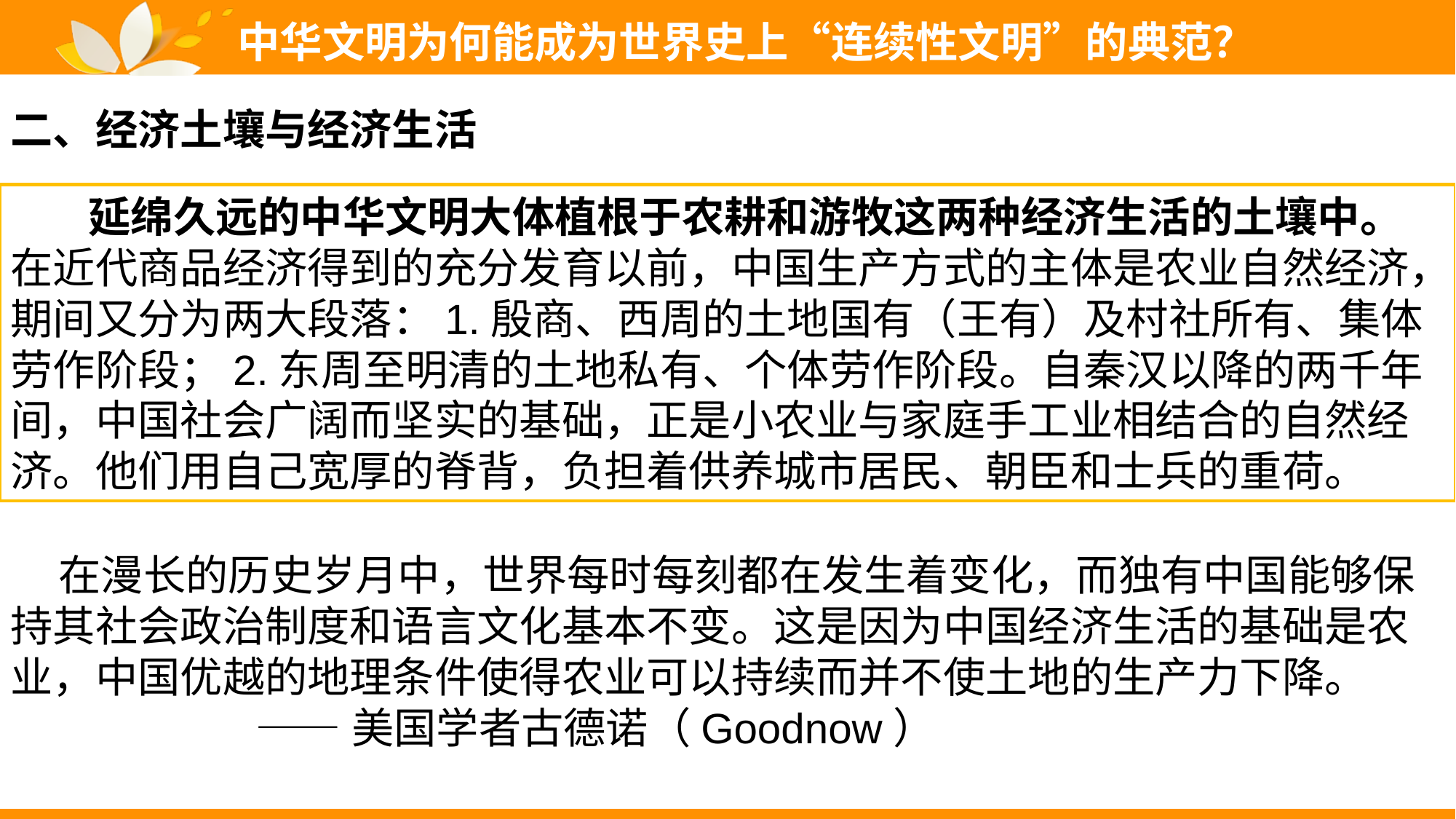

中华文明为何能成为世界史上“连续性文明”的典范？
二、经济土壤与经济生活
       延绵久远的中华文明大体植根于农耕和游牧这两种经济生活的土壤中。在近代商品经济得到的充分发育以前，中国生产方式的主体是农业自然经济，期间又分为两大段落：1.殷商、西周的土地国有（王有）及村社所有、集体劳作阶段；2.东周至明清的土地私有、个体劳作阶段。自秦汉以降的两千年间，中国社会广阔而坚实的基础，正是小农业与家庭手工业相结合的自然经济。他们用自己宽厚的脊背，负担着供养城市居民、朝臣和士兵的重荷。
    在漫长的历史岁月中，世界每时每刻都在发生着变化，而独有中国能够保持其社会政治制度和语言文化基本不变。这是因为中国经济生活的基础是农业，中国优越的地理条件使得农业可以持续而并不使土地的生产力下降。
                          ——美国学者古德诺（Goodnow）